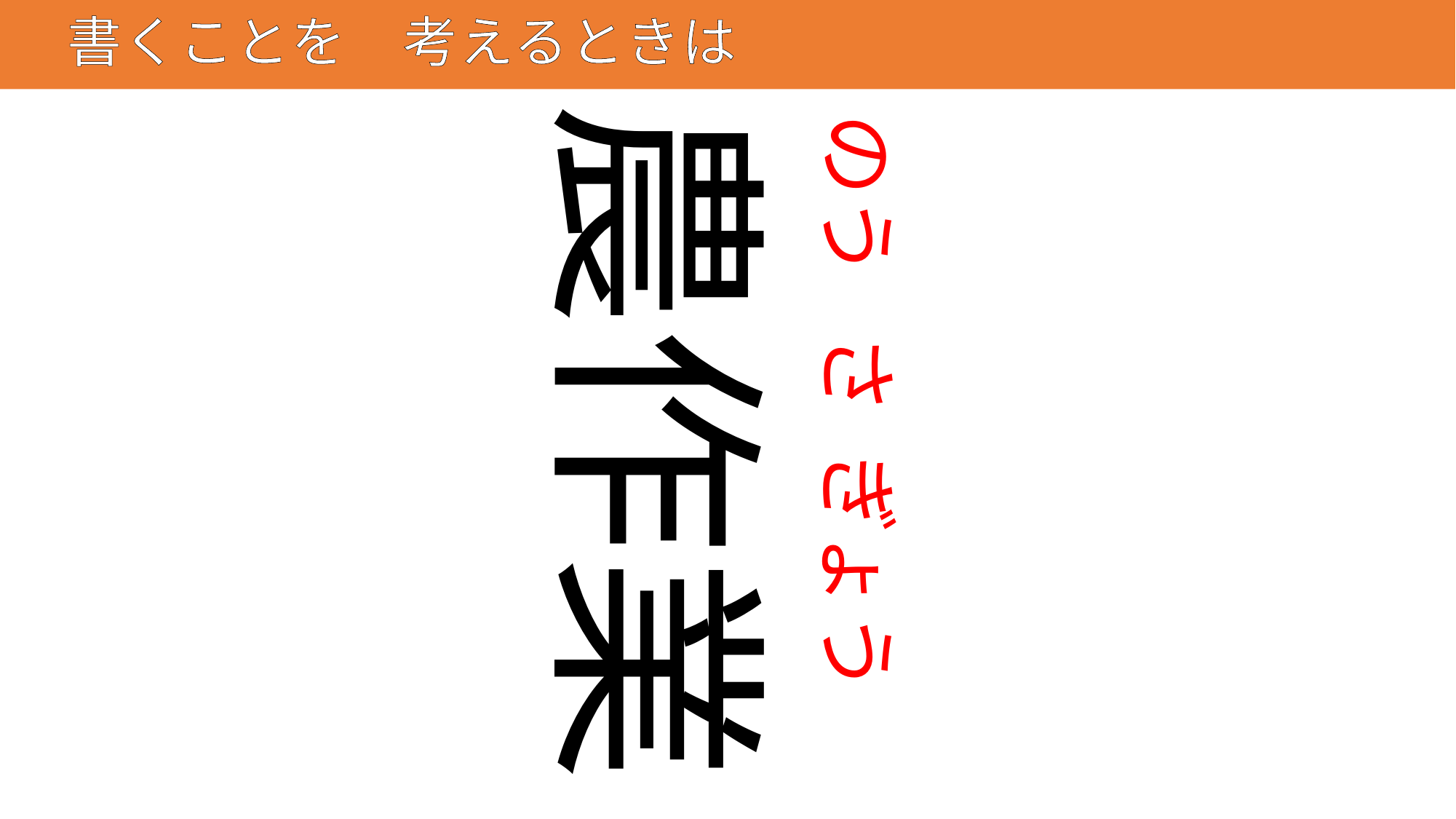

# 書くことを　考えるときは
140
農作業
のう   さ  ぎょう